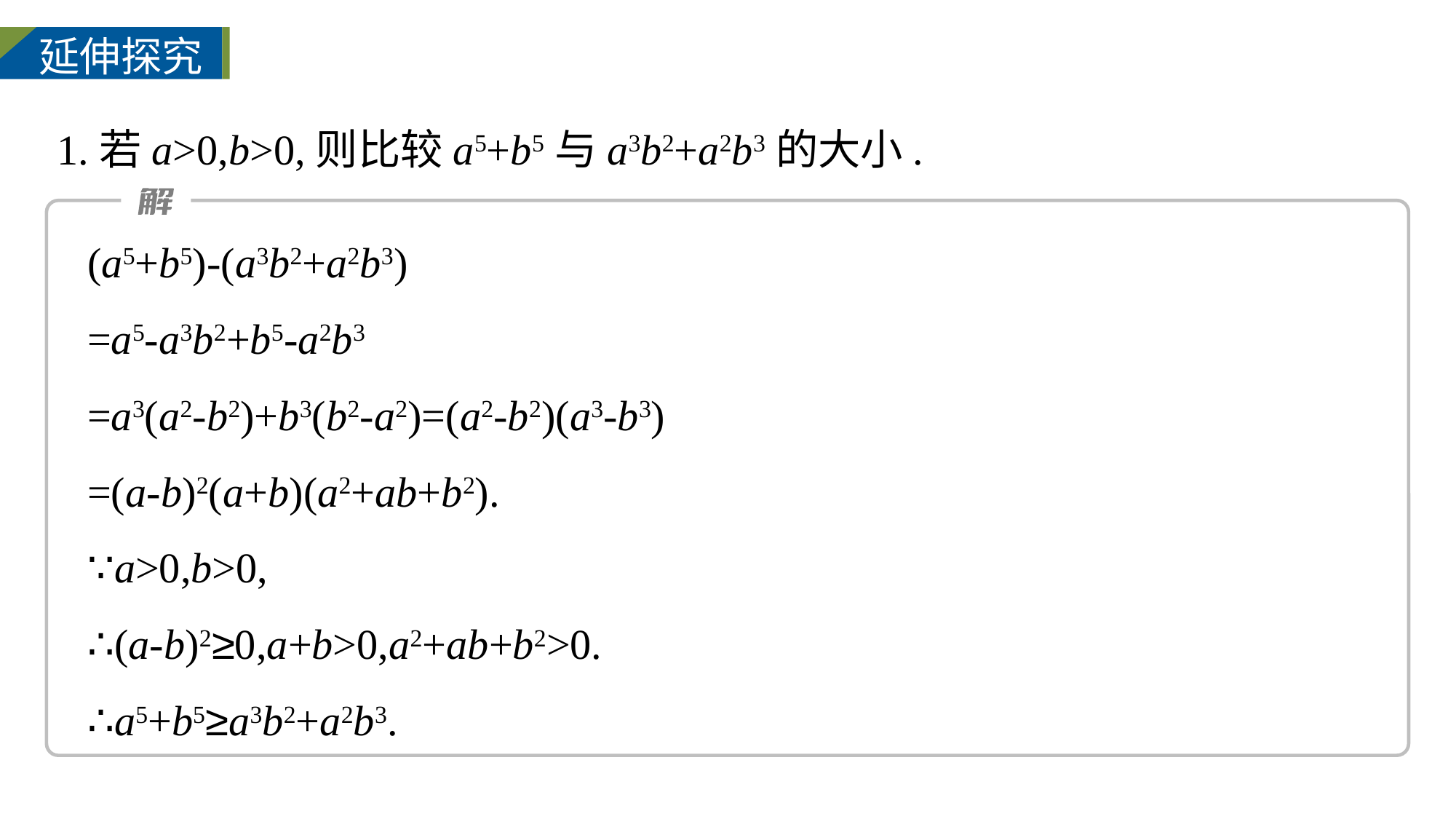

延伸探究

1.若a>0,b>0,则比较a5+b5与a3b2+a2b3的大小.

(a5+b5)-(a3b2+a2b3)
=a5-a3b2+b5-a2b3
=a3(a2-b2)+b3(b2-a2)=(a2-b2)(a3-b3)
=(a-b)2(a+b)(a2+ab+b2).
∵a>0,b>0,
∴(a-b)2≥0,a+b>0,a2+ab+b2>0.
∴a5+b5≥a3b2+a2b3.